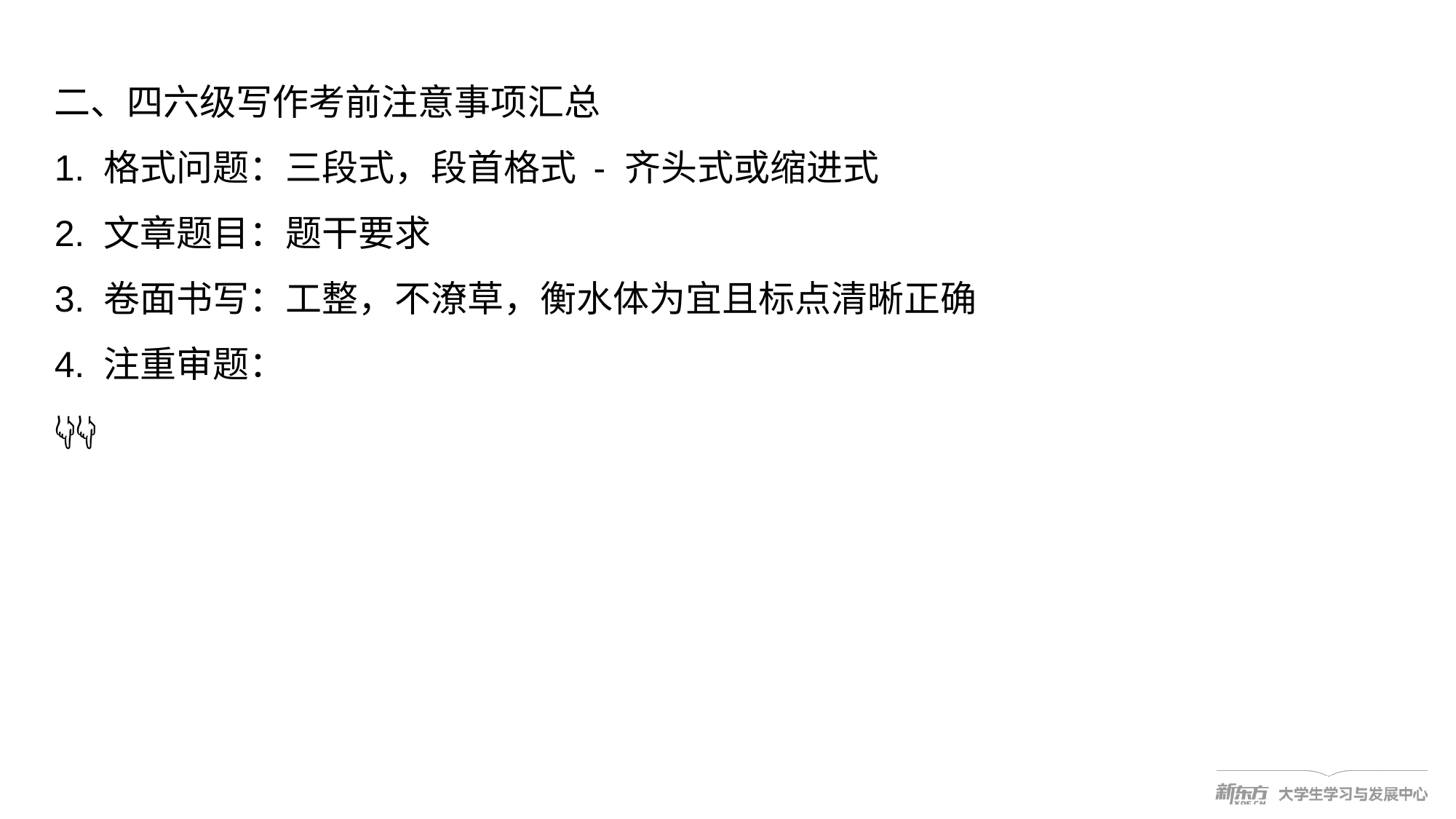

二、四六级写作考前注意事项汇总
1. 格式问题：三段式，段首格式 - 齐头式或缩进式
2. 文章题目：题干要求
3. 卷面书写：工整，不潦草，衡水体为宜且标点清晰正确
4. 注重审题：
👇👇